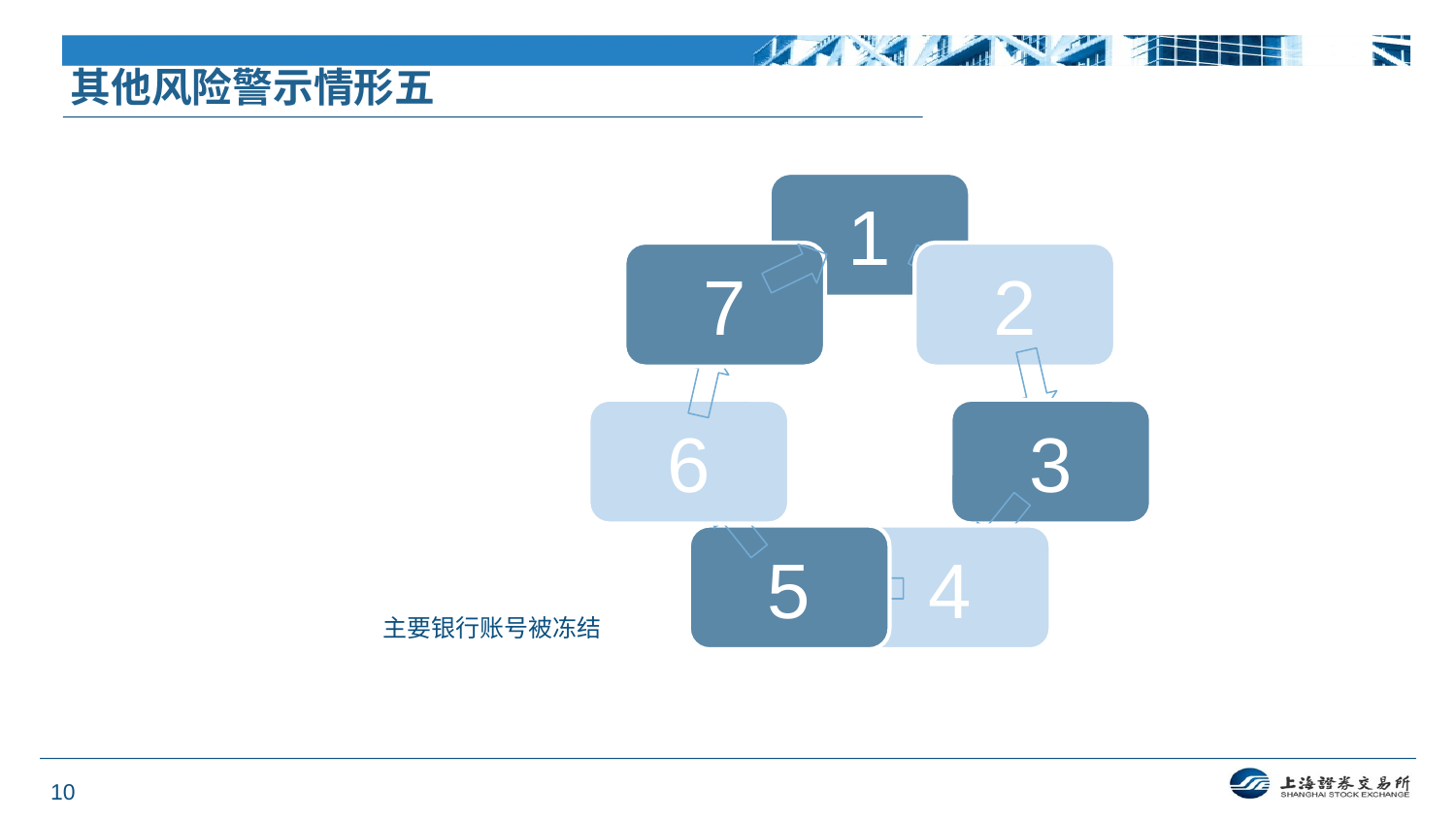

其他风险警示情形五
1
2
5
6
7
3
4
主要银行账号被冻结

10